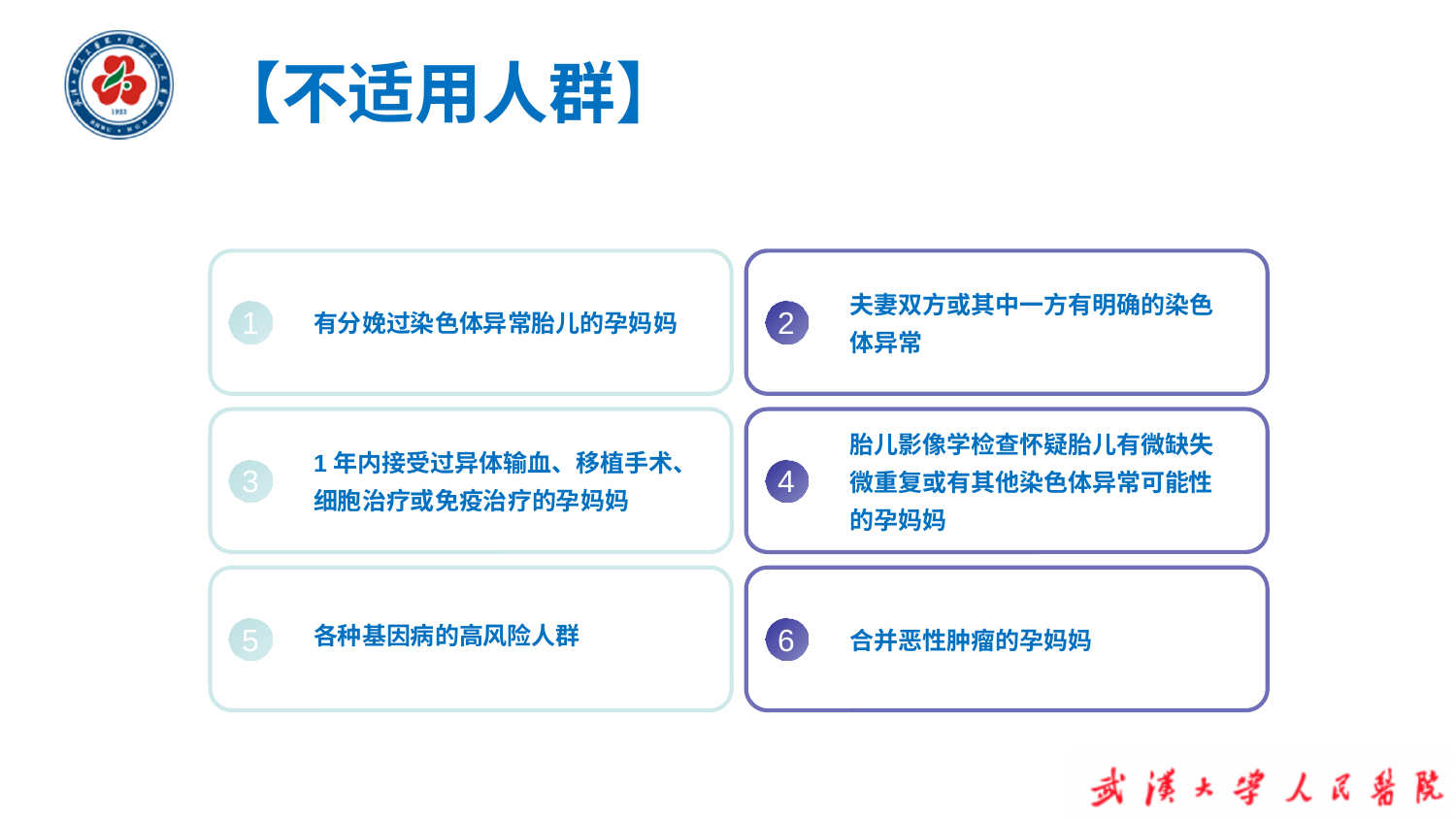

# 【不适用人群】
有分娩过染色体异常胎儿的孕妈妈
夫妻双方或其中一方有明确的染色体异常
1
2
1年内接受过异体输血、移植手术、细胞治疗或免疫治疗的孕妈妈
胎儿影像学检查怀疑胎儿有微缺失微重复或有其他染色体异常可能性的孕妈妈
3
4
各种基因病的高风险人群
合并恶性肿瘤的孕妈妈
5
6